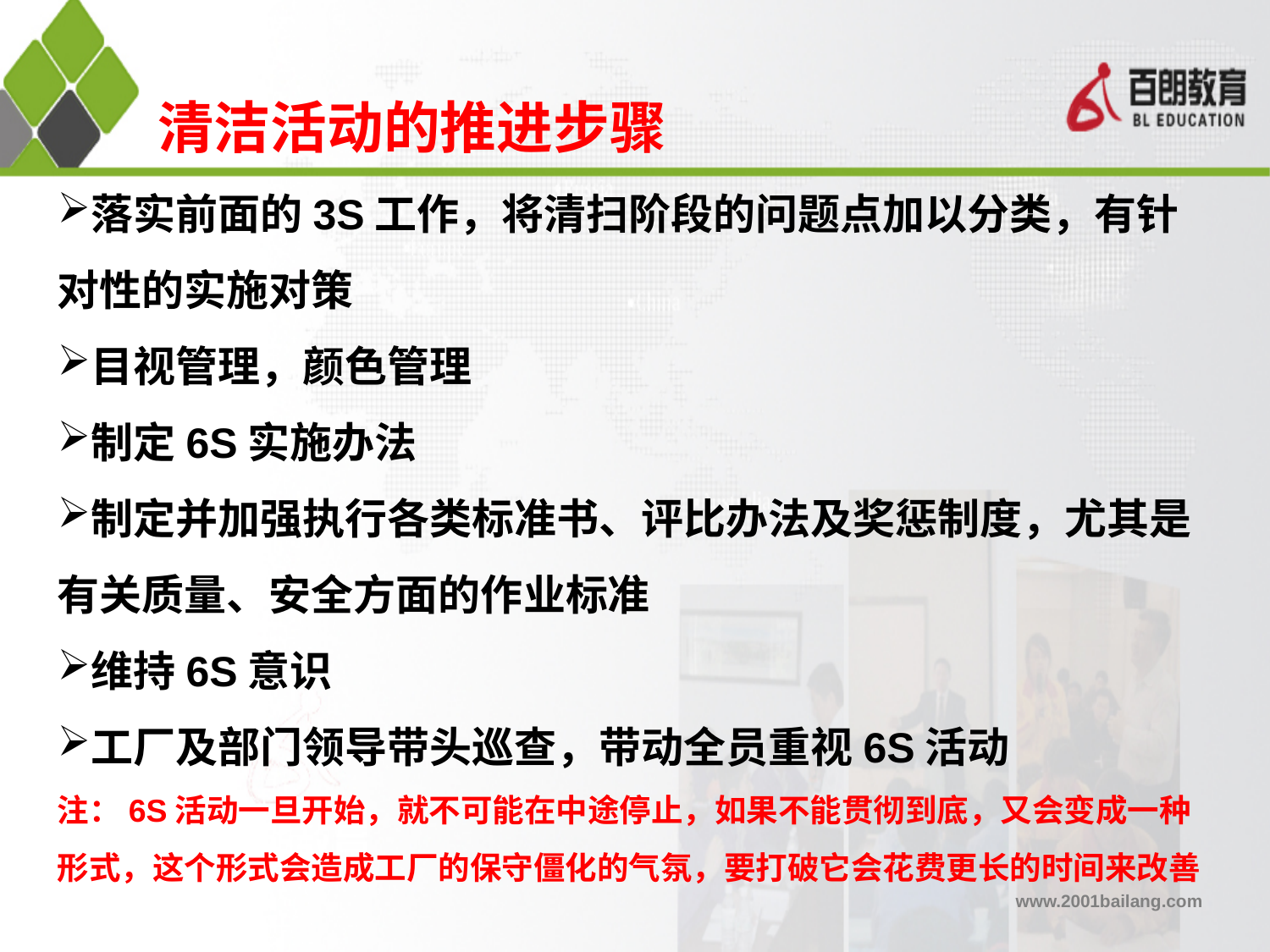

# 清洁活动的推进步骤
落实前面的3S工作，将清扫阶段的问题点加以分类，有针对性的实施对策
目视管理，颜色管理
制定6S实施办法
制定并加强执行各类标准书、评比办法及奖惩制度，尤其是有关质量、安全方面的作业标准
维持6S意识
工厂及部门领导带头巡查，带动全员重视6S活动
注：6S活动一旦开始，就不可能在中途停止，如果不能贯彻到底，又会变成一种形式，这个形式会造成工厂的保守僵化的气氛，要打破它会花费更长的时间来改善